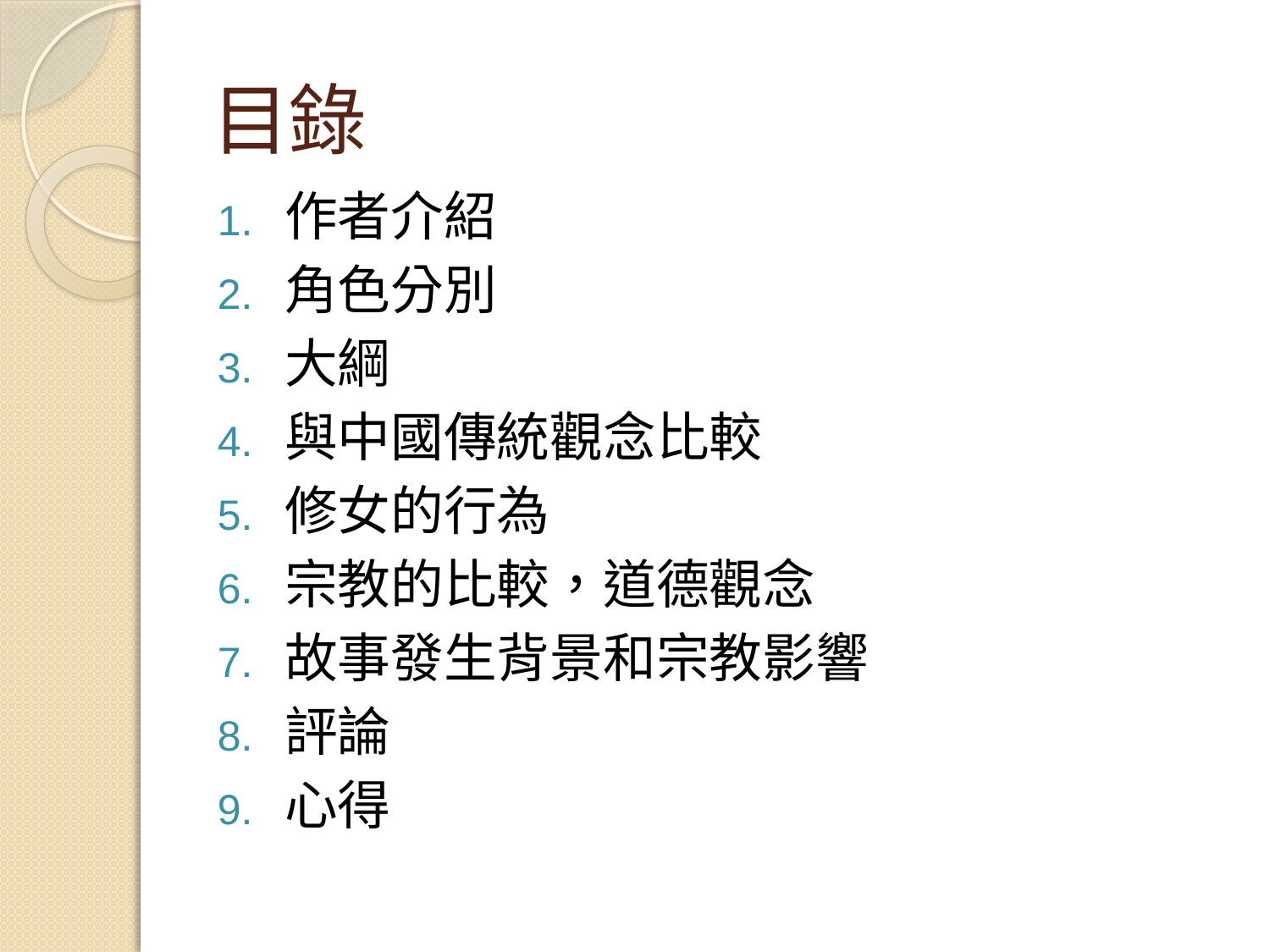

# 目錄
作者介紹
角色分別
大綱
與中國傳統觀念比較
修女的行為
宗教的比較，道德觀念
故事發生背景和宗教影響
評論
心得